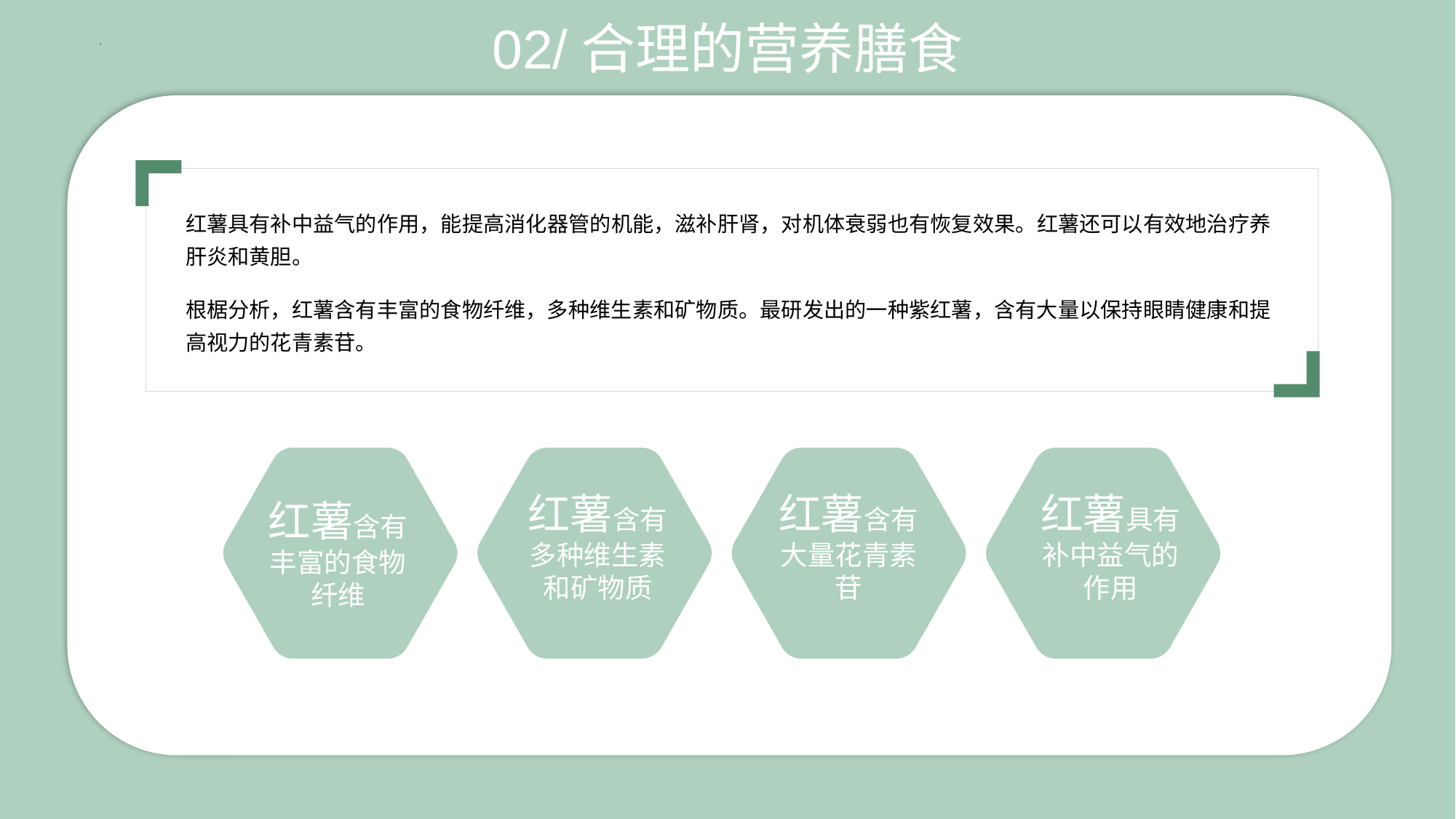

02/合理的营养膳食

红薯具有补中益气的作用，能提高消化器管的机能，滋补肝肾，对机体衰弱也有恢复效果。红薯还可以有效地治疗养肝炎和黄胆。
根椐分析，红薯含有丰富的食物纤维，多种维生素和矿物质。最研发出的一种紫红薯，含有大量以保持眼睛健康和提高视力的花青素苷。

红薯含有多种维生素和矿物质
红薯含有大量花青素苷
红薯具有补中益气的作用
红薯含有丰富的食物纤维